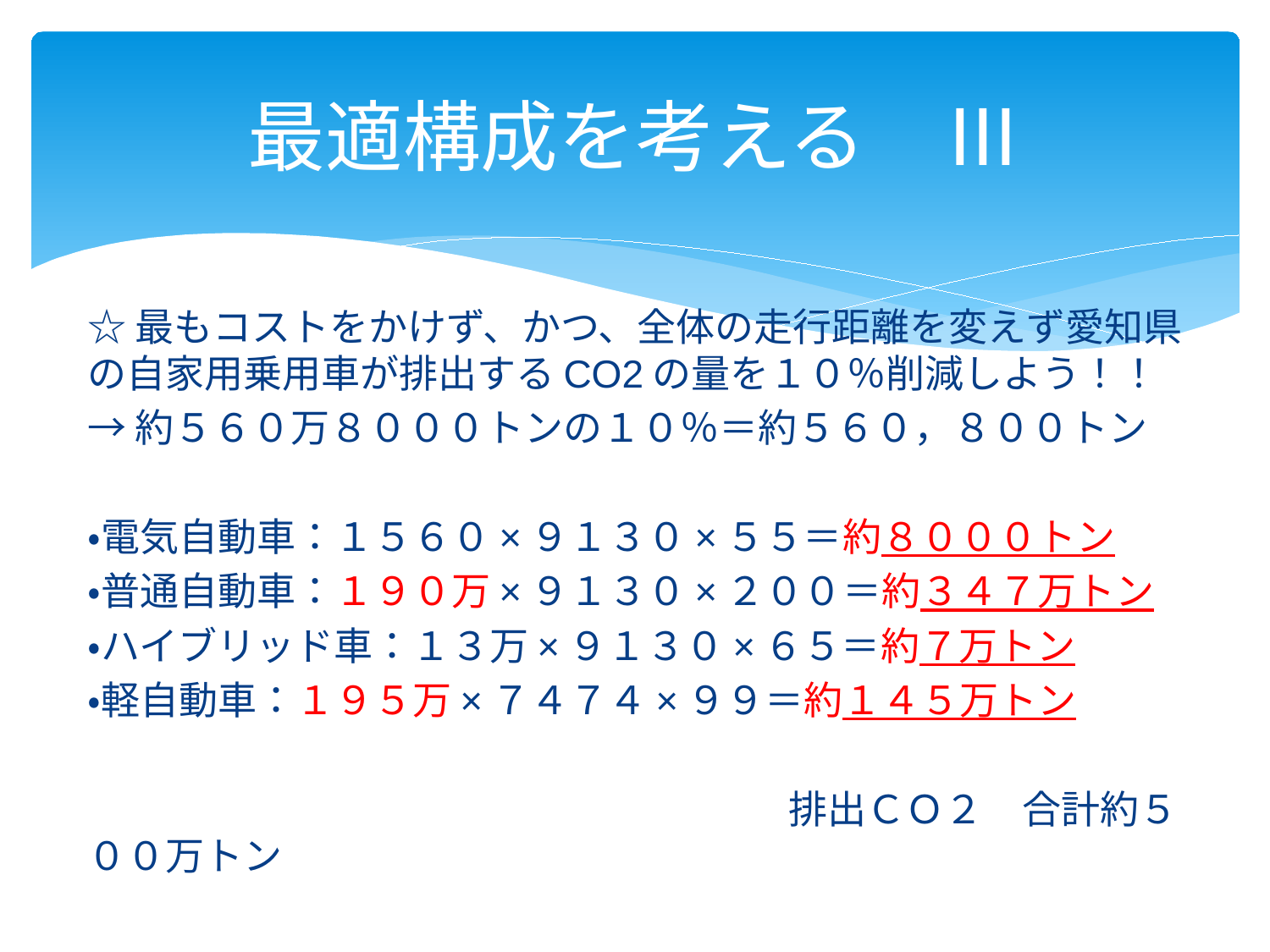

# 最適構成を考える　Ⅲ
☆最もコストをかけず、かつ、全体の走行距離を変えず愛知県の自家用乗用車が排出するCO2の量を１０％削減しよう！！
→約５６０万８０００トンの１０％＝約５６０，８００トン

・電気自動車：１５６０×９１３０×５５＝約８０００トン
・普通自動車：１９０万×９１３０×２００＝約３４７万トン
・ハイブリッド車：１３万×９１３０×６５＝約７万トン
・軽自動車：１９５万×７４７４×９９＝約１４５万トン

　　　　　　　　　　　　　　　　　　排出ＣＯ２　合計約５００万トン